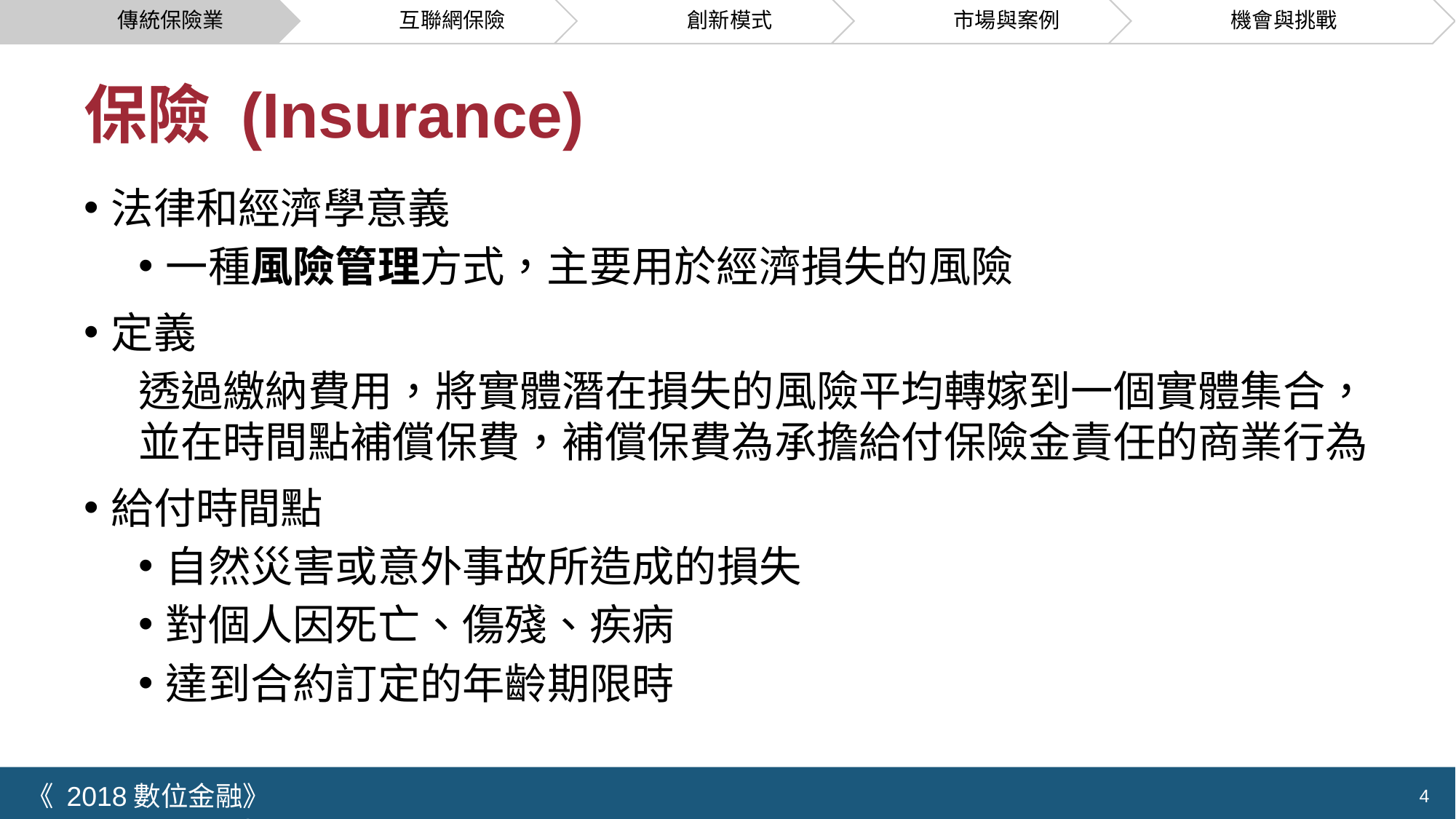

傳統保險業
互聯網保險
創新模式
市場與案例
機會與挑戰
# 保險 (Insurance)
法律和經濟學意義
一種風險管理方式，主要用於經濟損失的風險
定義
透過繳納費用，將實體潛在損失的風險平均轉嫁到一個實體集合，並在時間點補償保費，補償保費為承擔給付保險金責任的商業行為
給付時間點
自然災害或意外事故所造成的損失
對個人因死亡、傷殘、疾病
達到合約訂定的年齡期限時

《 2018數位金融》                                                                                                                                             	NCTU.IIM.IEBI Lab
4